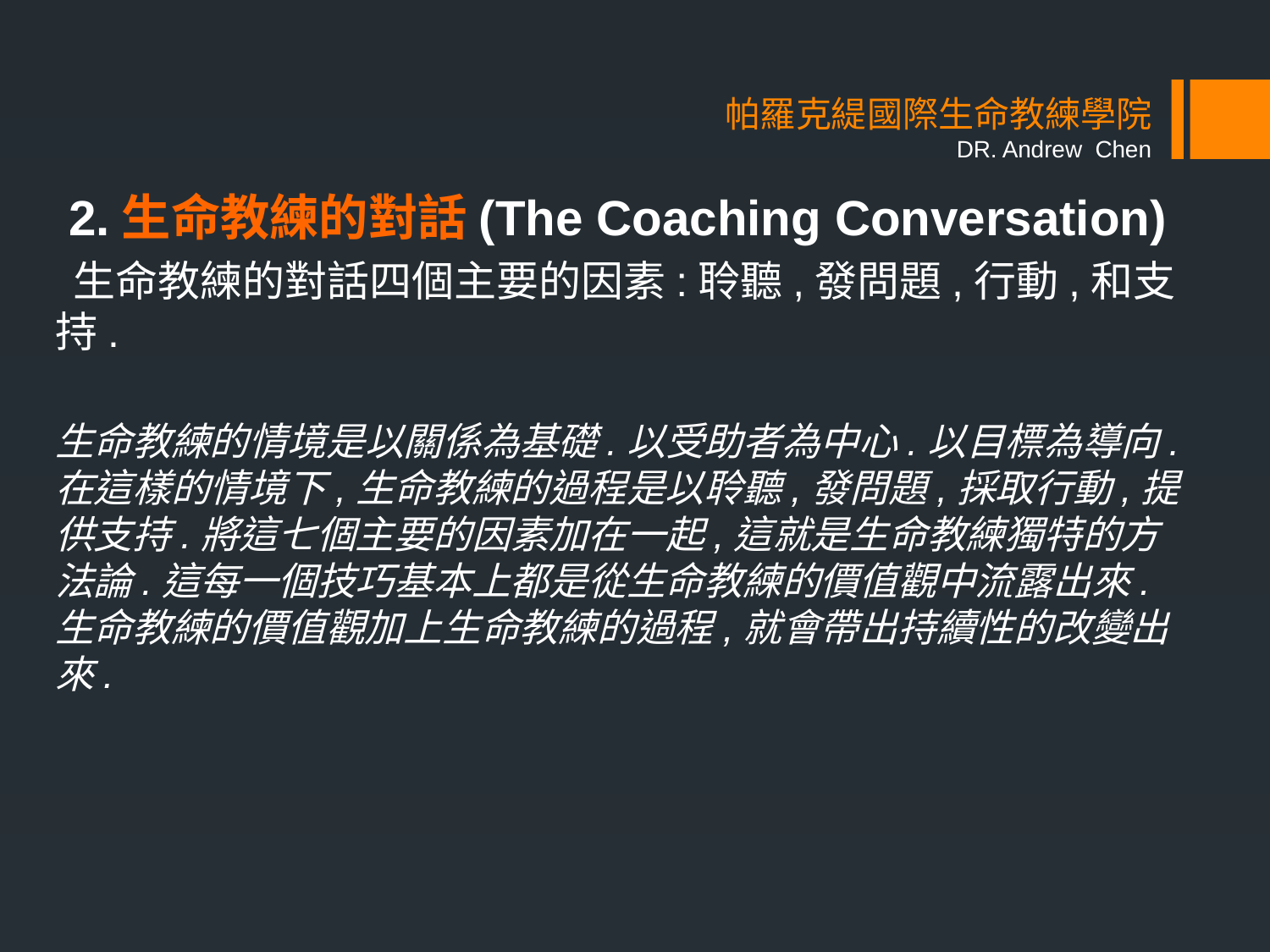

# 帕羅克緹國際生命教練學院 DR. Andrew  Chen
 2.生命教練的對話(The Coaching Conversation)
 生命教練的對話四個主要的因素:聆聽,發問題,行動,和支持.

生命教練的情境是以關係為基礎.以受助者為中心.以目標為導向.在這樣的情境下,生命教練的過程是以聆聽,發問題,採取行動,提供支持.將這七個主要的因素加在一起,這就是生命教練獨特的方法論.這每一個技巧基本上都是從生命教練的價值觀中流露出來.生命教練的價值觀加上生命教練的過程,就會帶出持續性的改變出來.